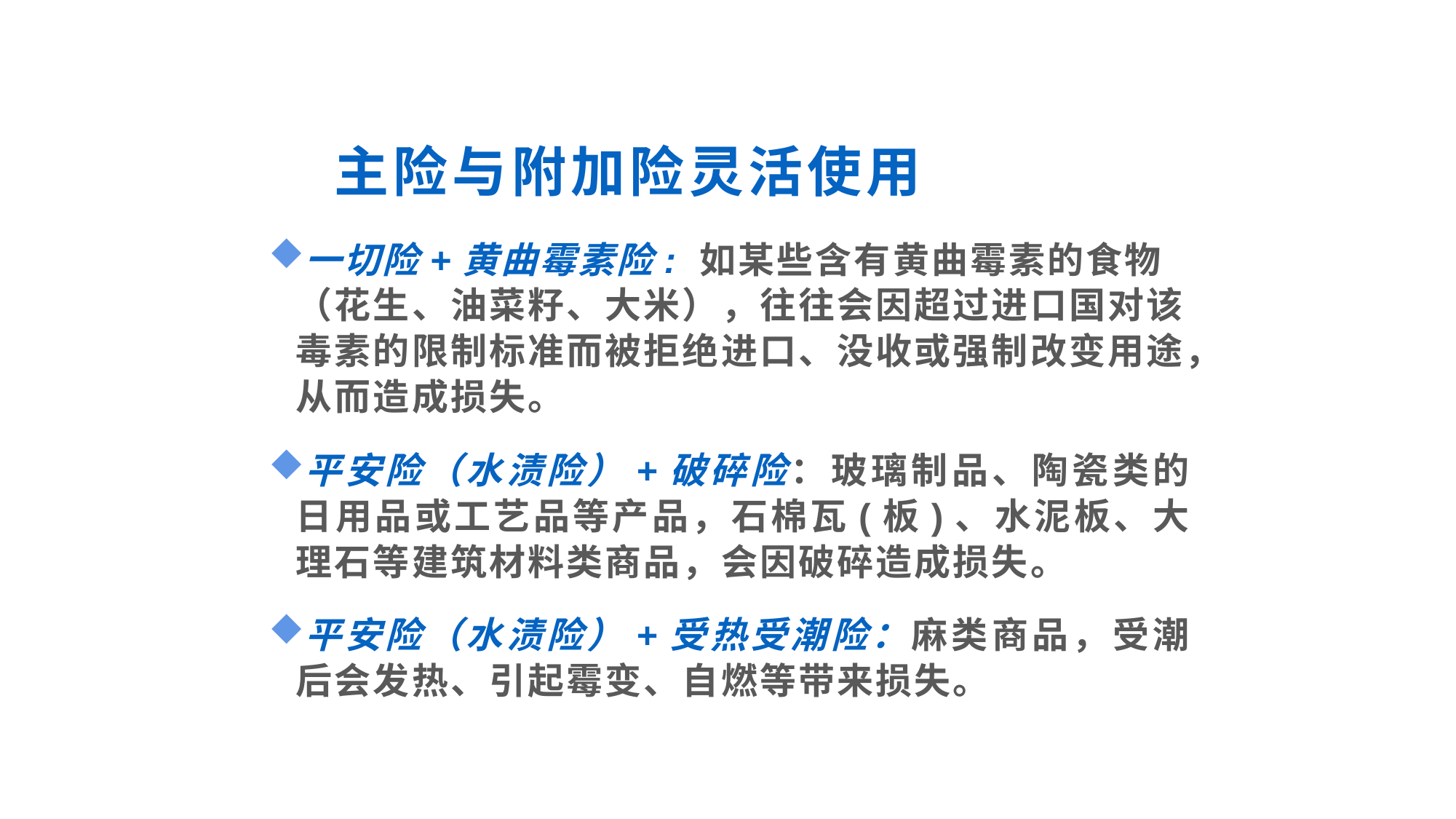

主险与附加险灵活使用

一切险+黄曲霉素险: 如某些含有黄曲霉素的食物（花生、油菜籽、大米），往往会因超过进口国对该毒素的限制标准而被拒绝进口、没收或强制改变用途，从而造成损失。
平安险（水渍险）+破碎险：玻璃制品、陶瓷类的日用品或工艺品等产品，石棉瓦(板)、水泥板、大理石等建筑材料类商品，会因破碎造成损失。
平安险（水渍险）+受热受潮险：麻类商品，受潮后会发热、引起霉变、自燃等带来损失。